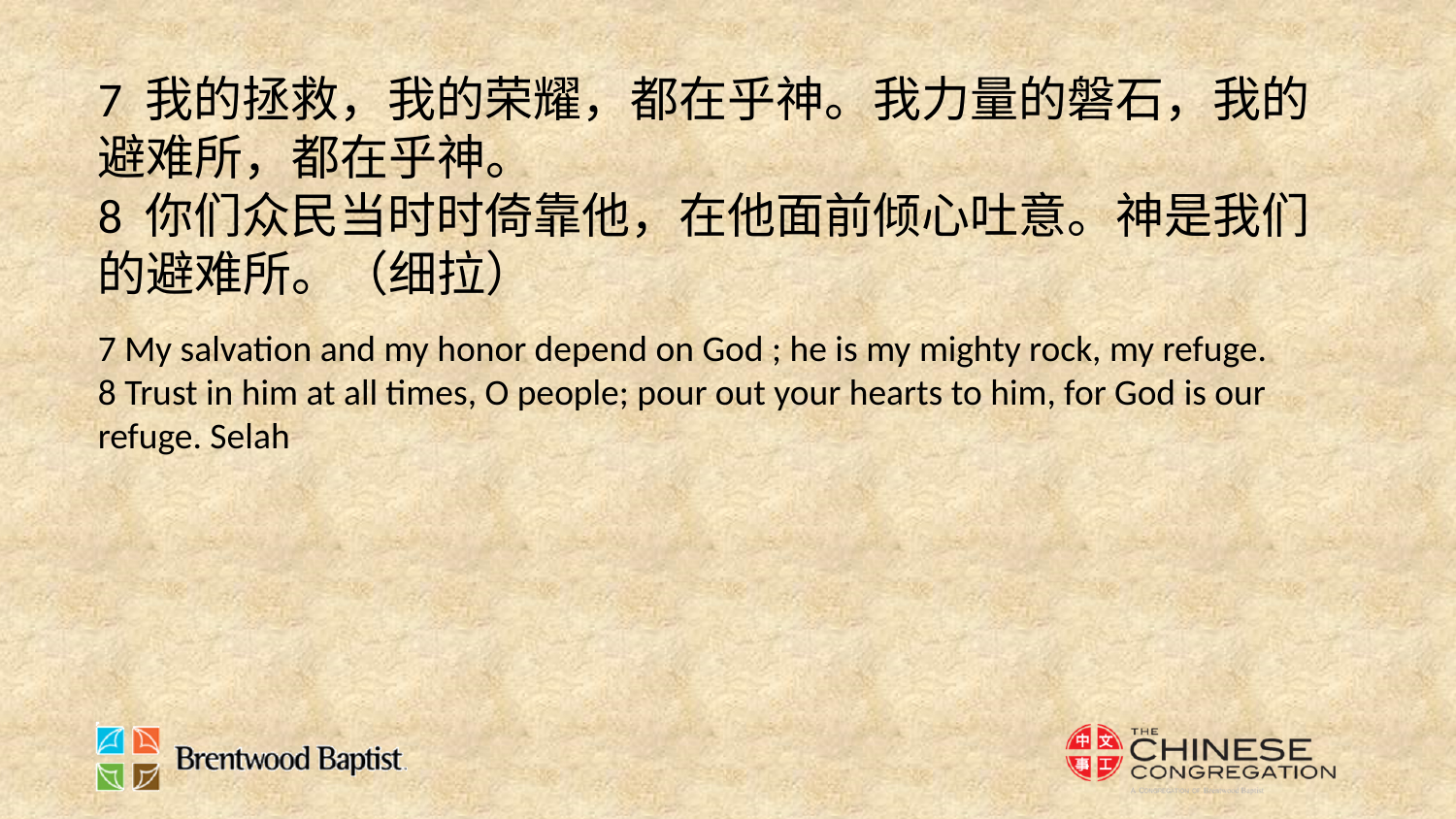

7 我的拯救，我的荣耀，都在乎神。我力量的磐石，我的避难所，都在乎神。
8 你们众民当时时倚靠他，在他面前倾心吐意。神是我们的避难所。（细拉）

7 My salvation and my honor depend on God ; he is my mighty rock, my refuge.
8 Trust in him at all times, O people; pour out your hearts to him, for God is our refuge. Selah